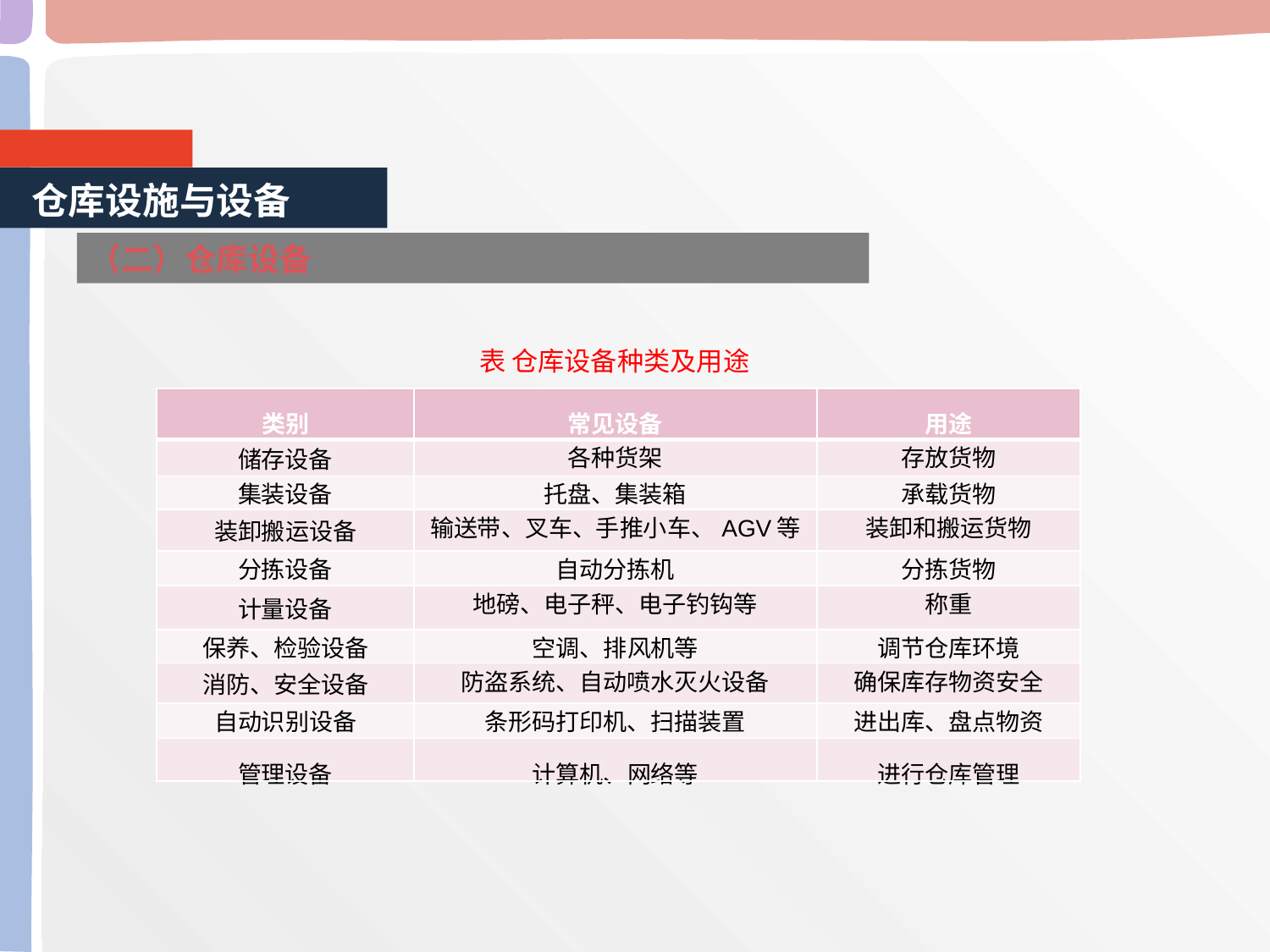

仓库设施与设备
（二）仓库设备
表 仓库设备种类及用途
| 类别 | 常见设备 | 用途 |
| --- | --- | --- |
| 储存设备 | 各种货架 | 存放货物 |
| 集装设备 | 托盘、集装箱 | 承载货物 |
| 装卸搬运设备 | 输送带、叉车、手推小车、AGV等 | 装卸和搬运货物 |
| 分拣设备 | 自动分拣机 | 分拣货物 |
| 计量设备 | 地磅、电子秤、电子钓钩等 | 称重 |
| 保养、检验设备 | 空调、排风机等 | 调节仓库环境 |
| 消防、安全设备 | 防盗系统、自动喷水灭火设备 | 确保库存物资安全 |
| 自动识别设备 | 条形码打印机、扫描装置 | 进出库、盘点物资 |
| 管理设备 | 计算机、网络等 | 进行仓库管理 |